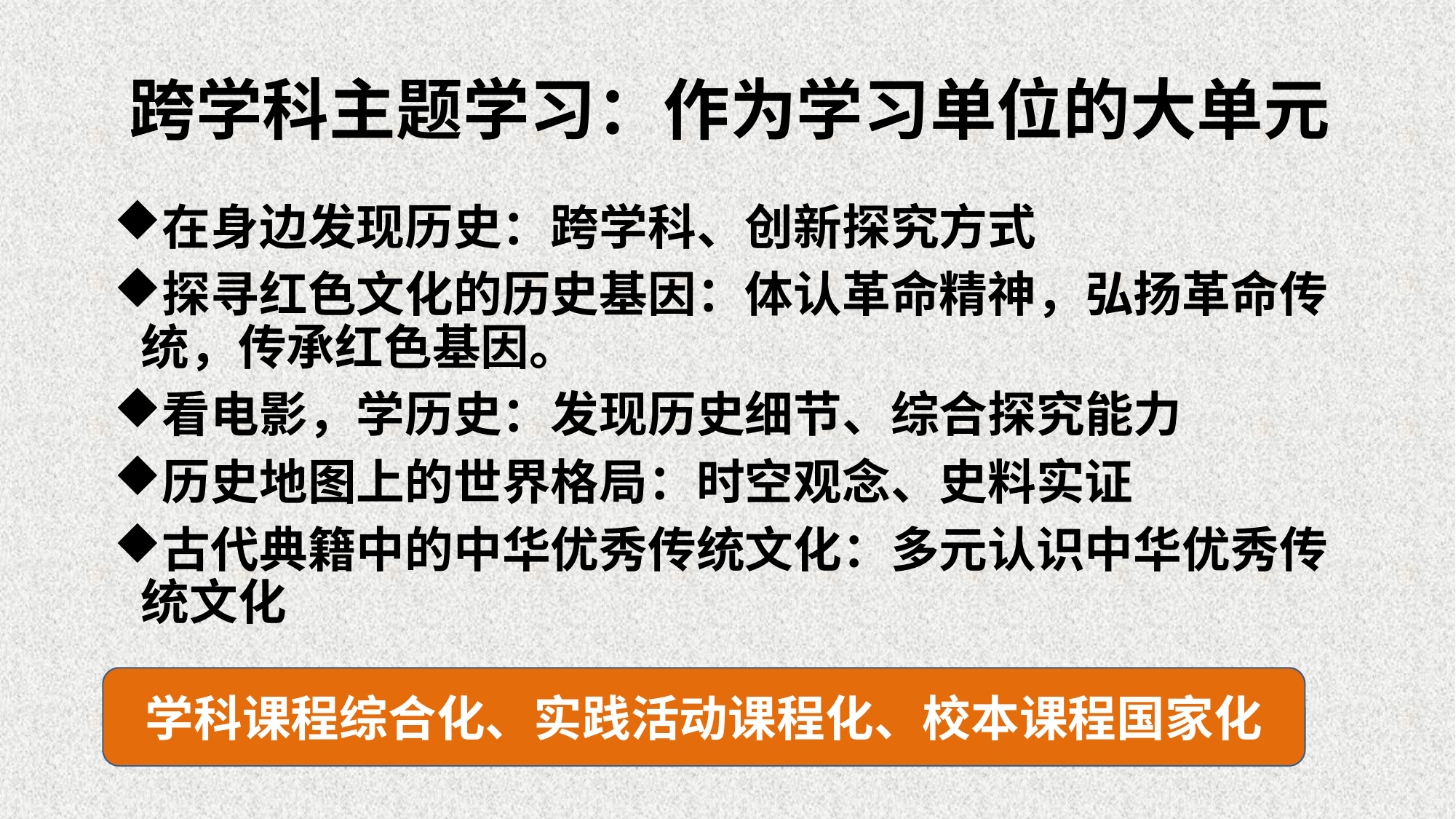

跨学科主题学习：作为学习单位的大单元
在身边发现历史：跨学科、创新探究方式
探寻红色文化的历史基因：体认革命精神，弘扬革命传统，传承红色基因。
看电影，学历史：发现历史细节、综合探究能力
历史地图上的世界格局：时空观念、史料实证
古代典籍中的中华优秀传统文化：多元认识中华优秀传统文化

学科课程综合化、实践活动课程化、校本课程国家化